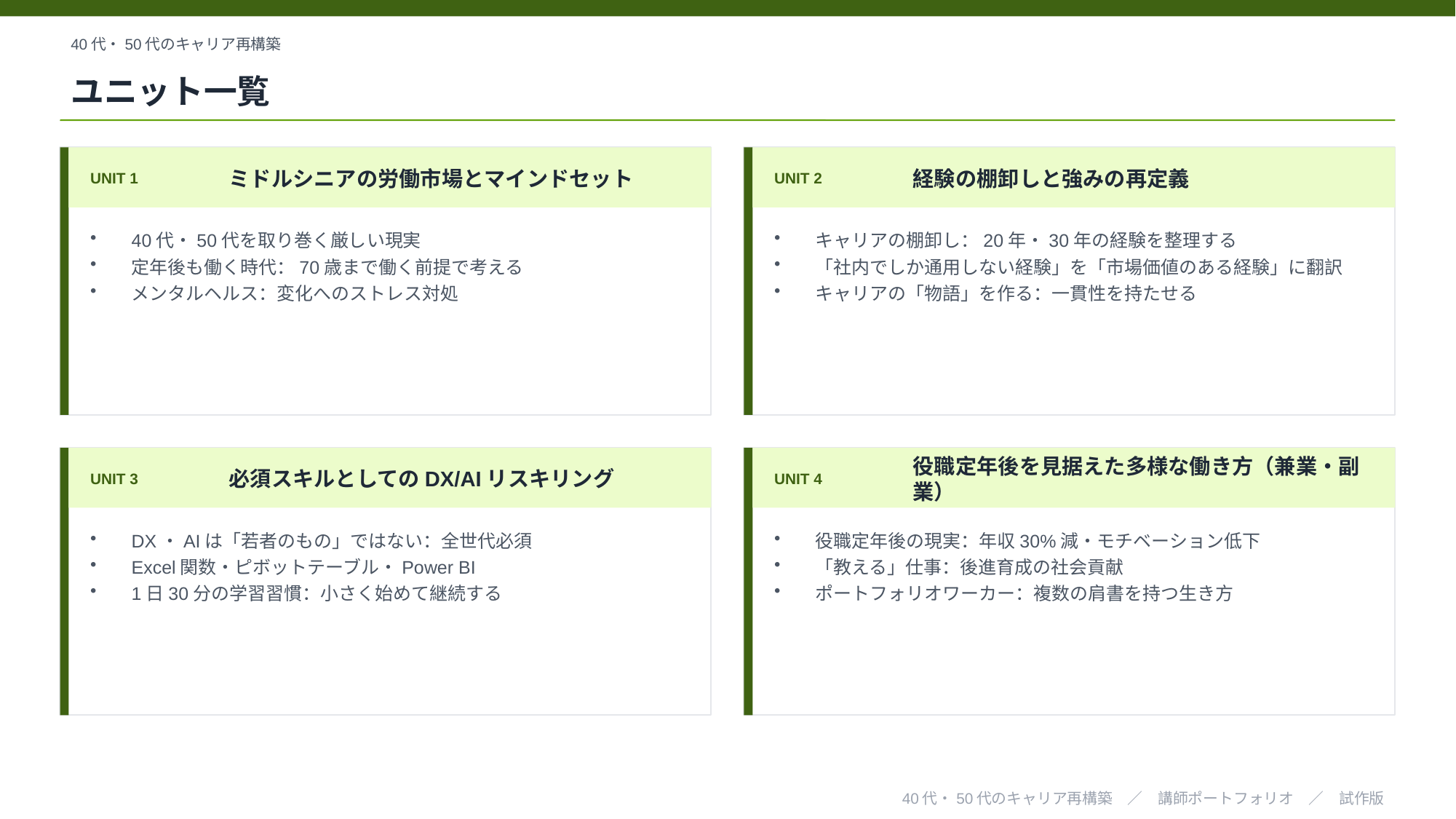

40代・50代のキャリア再構築
ユニット一覧

UNIT 1
ミドルシニアの労働市場とマインドセット
UNIT 2
経験の棚卸しと強みの再定義
40代・50代を取り巻く厳しい現実
定年後も働く時代：70歳まで働く前提で考える
メンタルヘルス：変化へのストレス対処
キャリアの棚卸し：20年・30年の経験を整理する
「社内でしか通用しない経験」を「市場価値のある経験」に翻訳
キャリアの「物語」を作る：一貫性を持たせる

UNIT 3
必須スキルとしてのDX/AIリスキリング
UNIT 4
役職定年後を見据えた多様な働き方（兼業・副業）
DX・AIは「若者のもの」ではない：全世代必須
Excel関数・ピボットテーブル・Power BI
1日30分の学習習慣：小さく始めて継続する
役職定年後の現実：年収30%減・モチベーション低下
「教える」仕事：後進育成の社会貢献
ポートフォリオワーカー：複数の肩書を持つ生き方
40代・50代のキャリア再構築　／　講師ポートフォリオ　／　試作版